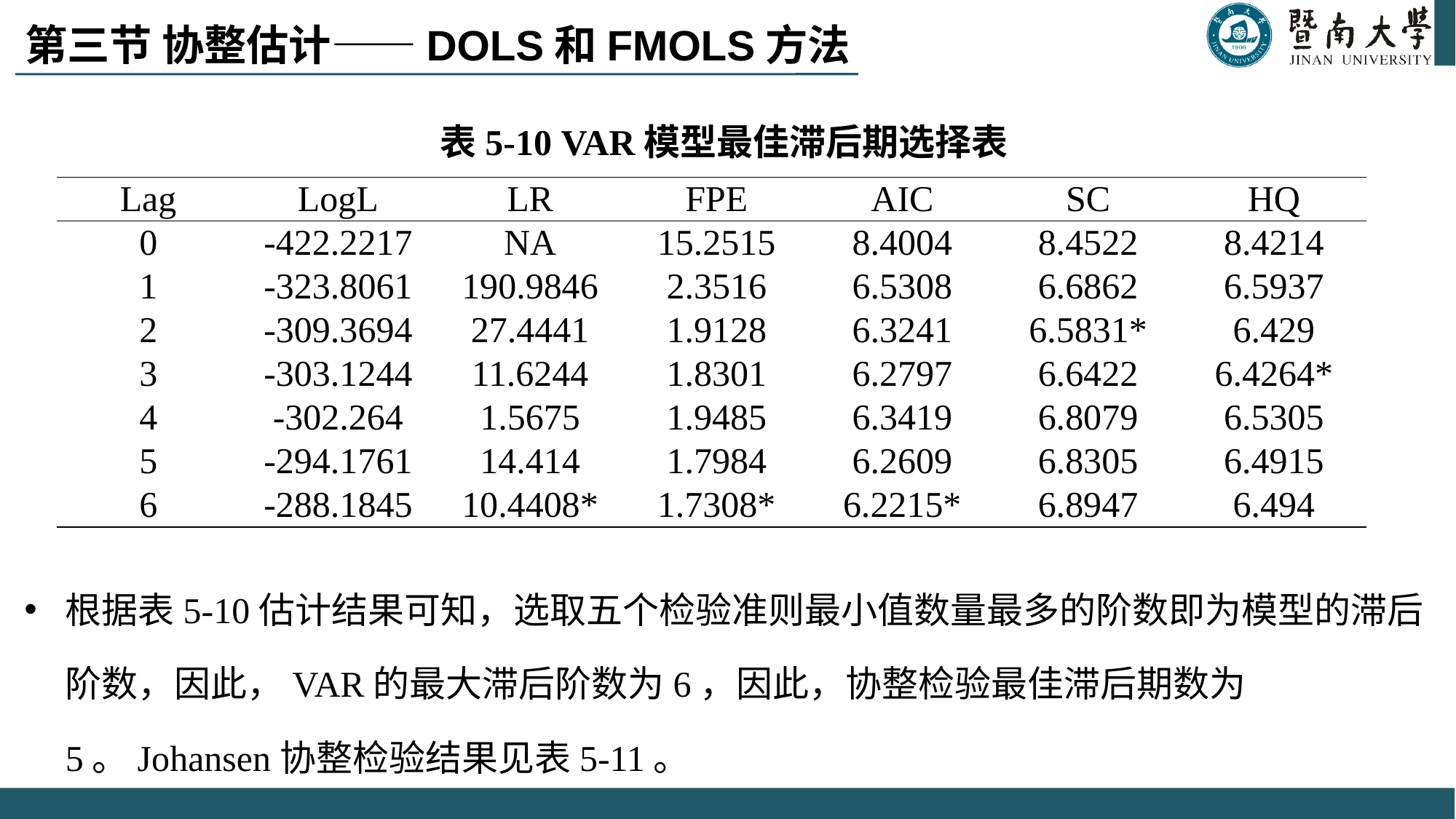

# 第三节 协整估计——DOLS和FMOLS方法
表5-10 VAR模型最佳滞后期选择表

根据表5-10估计结果可知，选取五个检验准则最小值数量最多的阶数即为模型的滞后阶数，因此，VAR的最大滞后阶数为6，因此，协整检验最佳滞后期数为5。Johansen协整检验结果见表5-11。
| Lag | LogL | LR | FPE | AIC | SC | HQ |
| --- | --- | --- | --- | --- | --- | --- |
| 0 | -422.2217 | NA | 15.2515 | 8.4004 | 8.4522 | 8.4214 |
| 1 | -323.8061 | 190.9846 | 2.3516 | 6.5308 | 6.6862 | 6.5937 |
| 2 | -309.3694 | 27.4441 | 1.9128 | 6.3241 | 6.5831\* | 6.429 |
| 3 | -303.1244 | 11.6244 | 1.8301 | 6.2797 | 6.6422 | 6.4264\* |
| 4 | -302.264 | 1.5675 | 1.9485 | 6.3419 | 6.8079 | 6.5305 |
| 5 | -294.1761 | 14.414 | 1.7984 | 6.2609 | 6.8305 | 6.4915 |
| 6 | -288.1845 | 10.4408\* | 1.7308\* | 6.2215\* | 6.8947 | 6.494 |